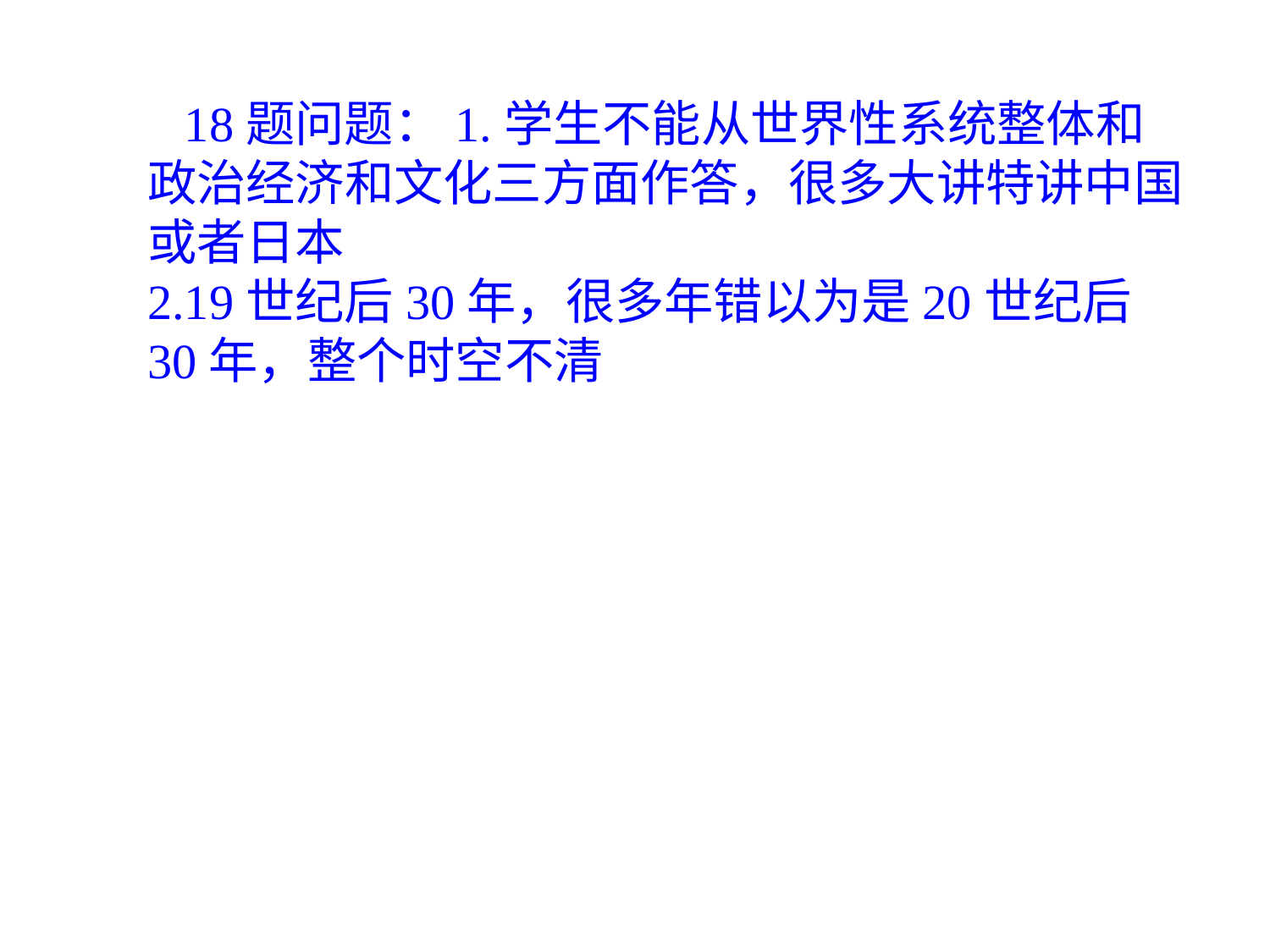

18题问题：1.学生不能从世界性系统整体和政治经济和文化三方面作答，很多大讲特讲中国或者日本                                                                            2.19世纪后30年，很多年错以为是20世纪后30年，整个时空不清